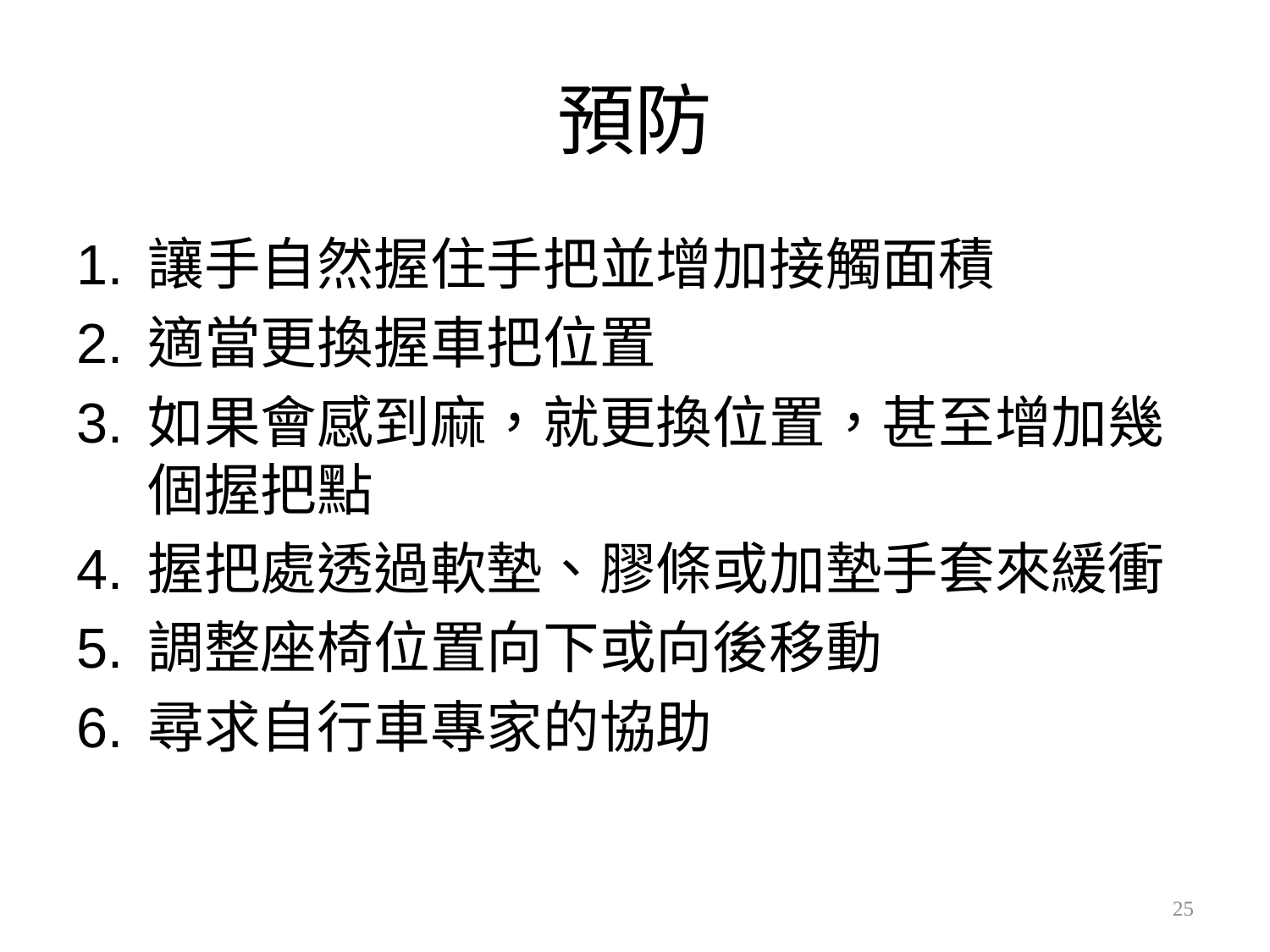

# 預防
讓手自然握住手把並增加接觸面積
適當更換握車把位置
如果會感到麻，就更換位置，甚至增加幾個握把點
握把處透過軟墊、膠條或加墊手套來緩衝
調整座椅位置向下或向後移動
尋求自行車專家的協助
25